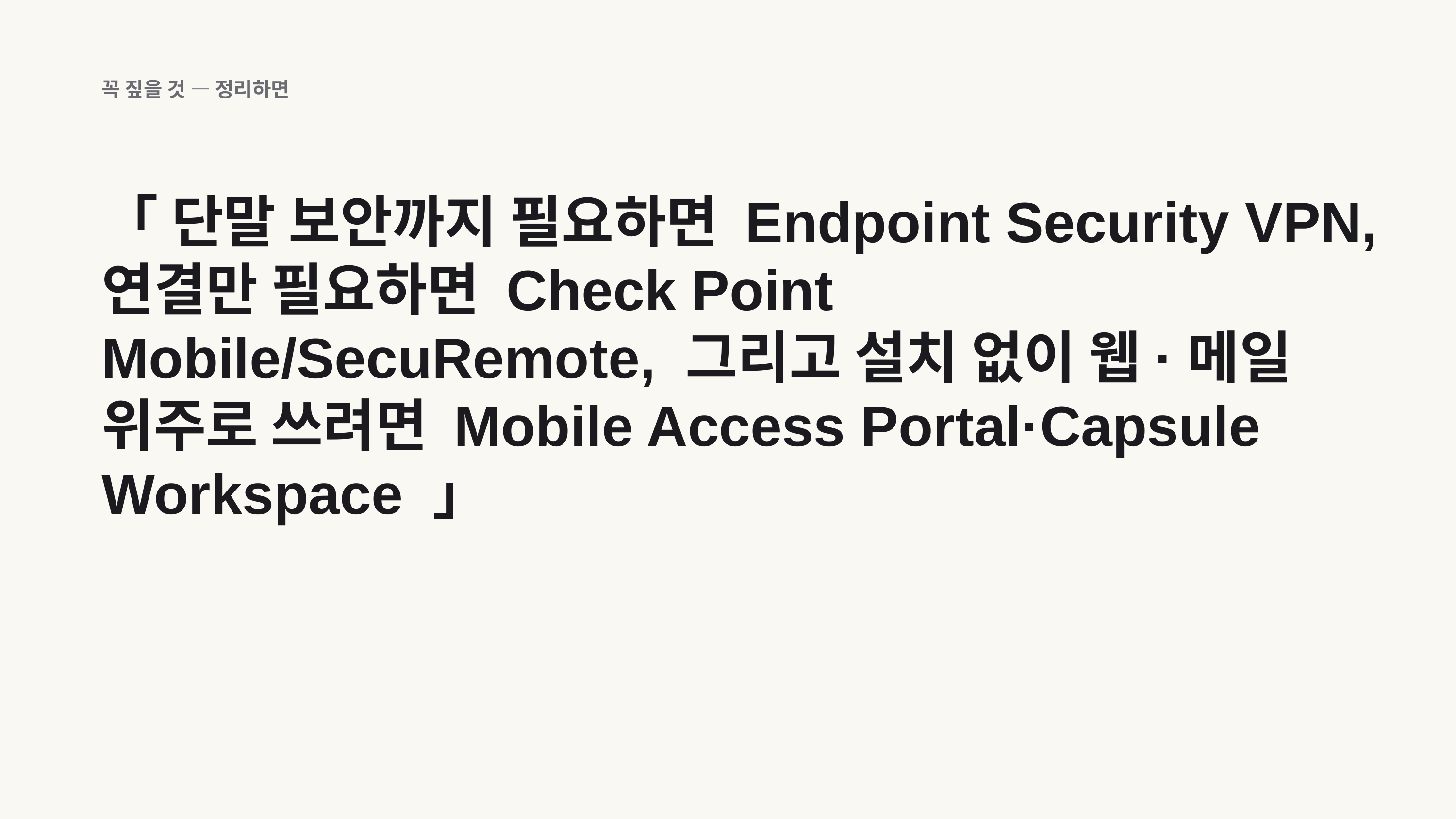

꼭 짚을 것 — 정리하면
「 단말 보안까지 필요하면 Endpoint Security VPN, 연결만 필요하면 Check Point Mobile/SecuRemote, 그리고 설치 없이 웹·메일 위주로 쓰려면 Mobile Access Portal·Capsule Workspace 」